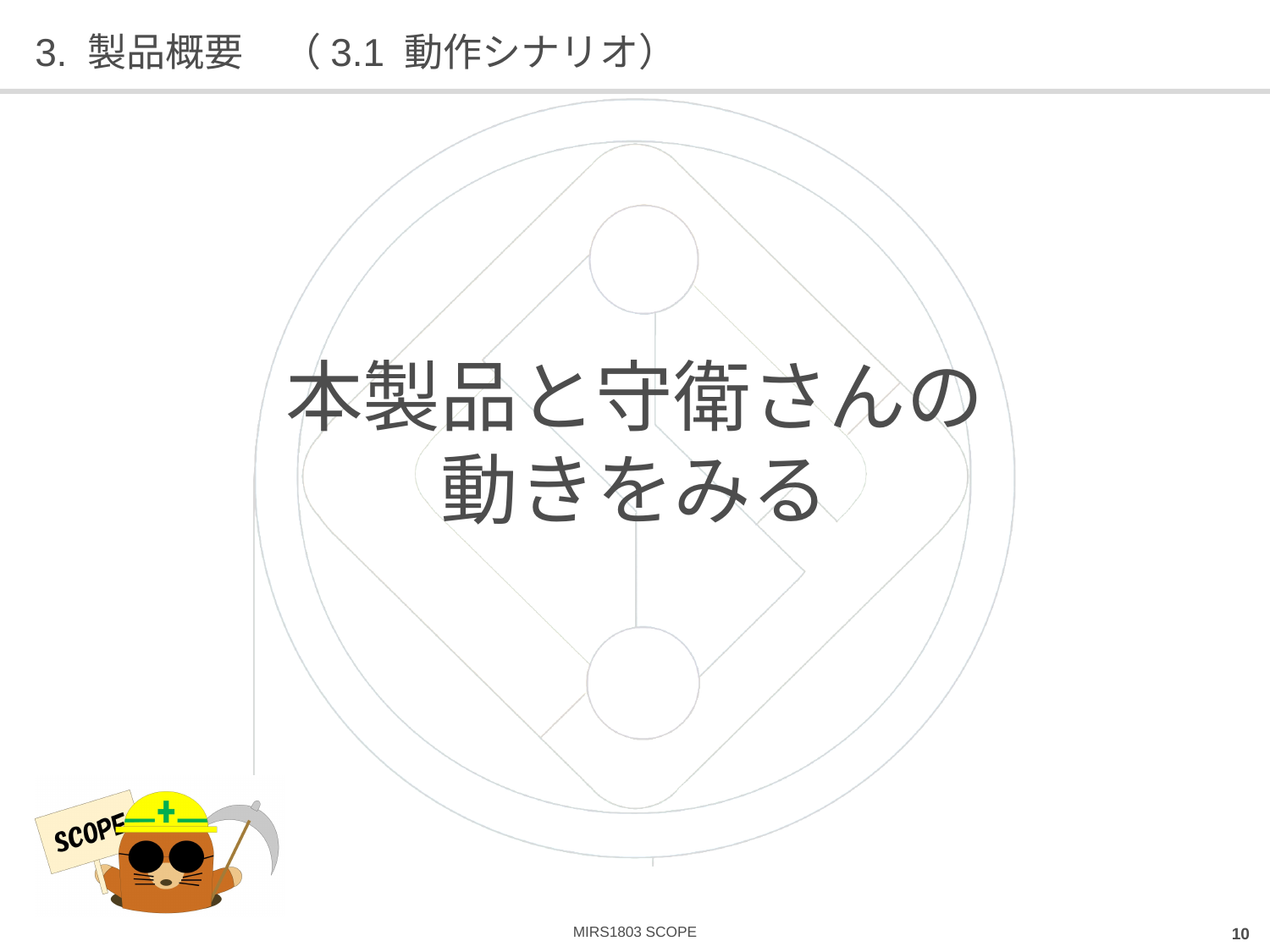

# 3. 製品概要　（3.1 動作シナリオ）
本製品と守衛さんの
動きをみる

10